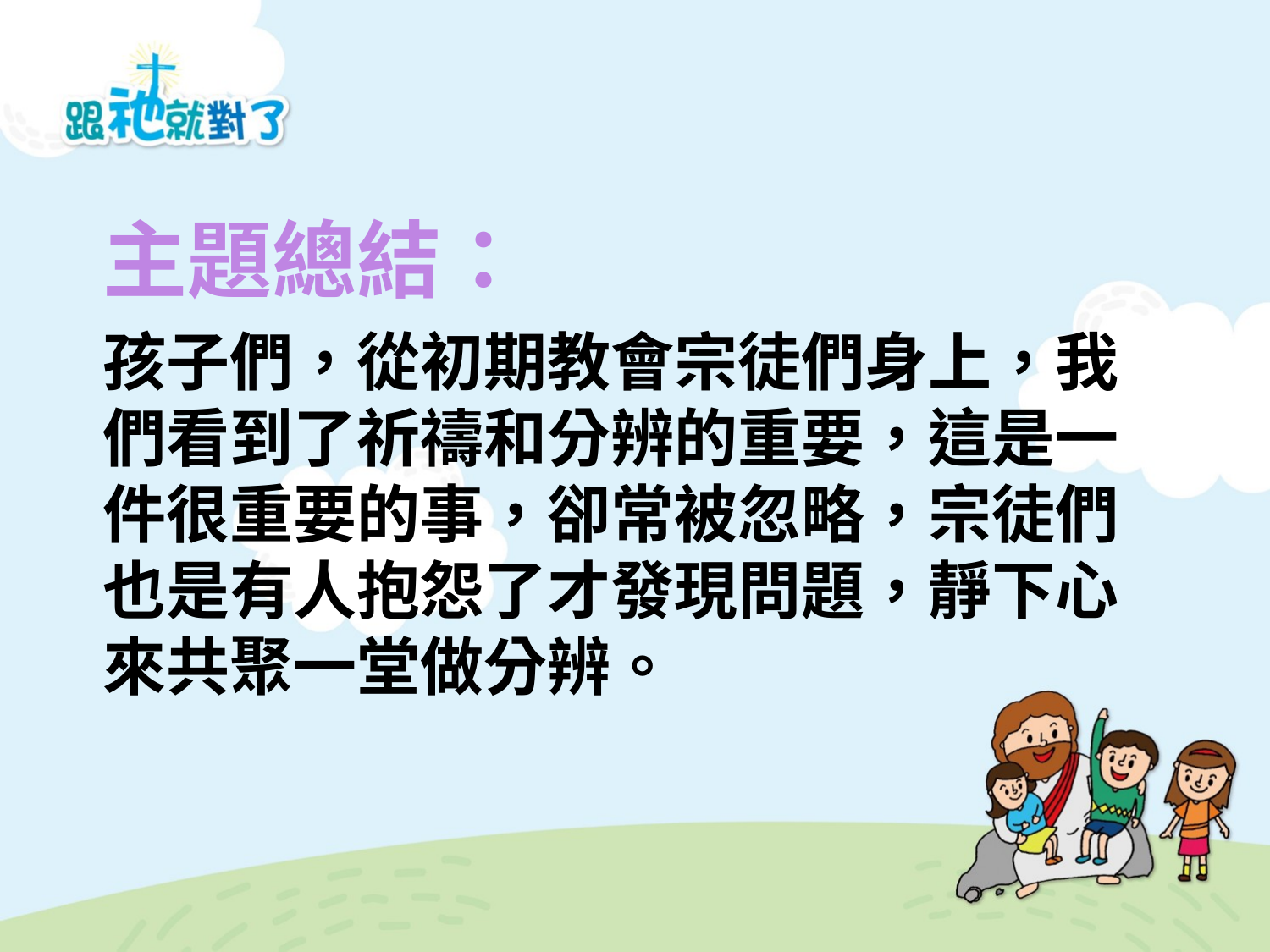

主題總結：
孩子們，從初期教會宗徒們身上，我們看到了祈禱和分辨的重要，這是一件很重要的事，卻常被忽略，宗徒們也是有人抱怨了才發現問題，靜下心來共聚一堂做分辨。